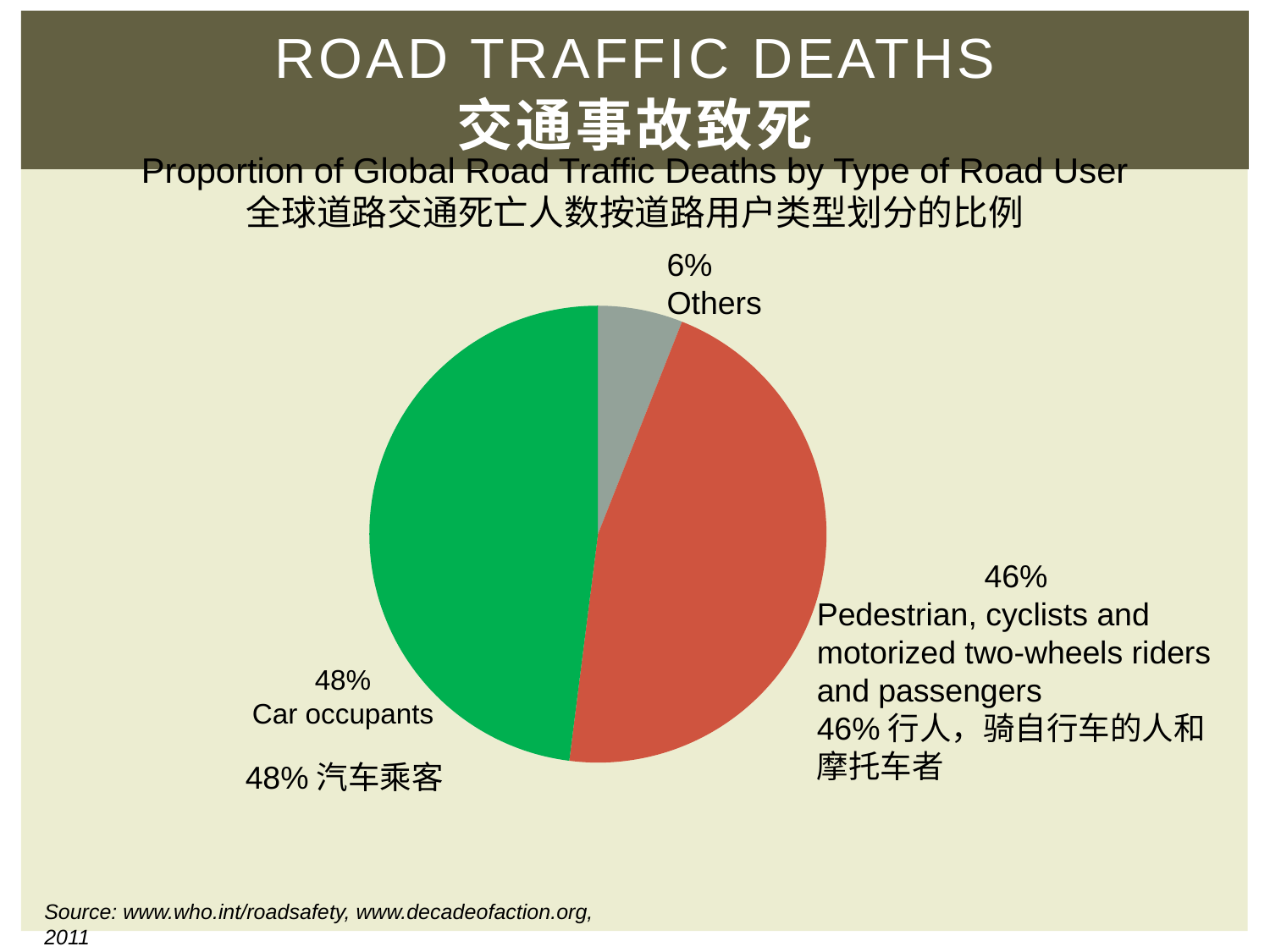

Road traffic deaths
交通事故致死
Proportion of Global Road Traffic Deaths by Type of Road User
全球道路交通死亡人数按道路用户类型划分的比例

6%
Others
46%
Pedestrian, cyclists and motorized two-wheels riders and passengers
46%行人，骑自行车的人和摩托车者

48%
Car occupants

### Chart

| Category |  |
|---|---|
48%汽车乘客
Source: www.who.int/roadsafety, www.decadeofaction.org, 2011